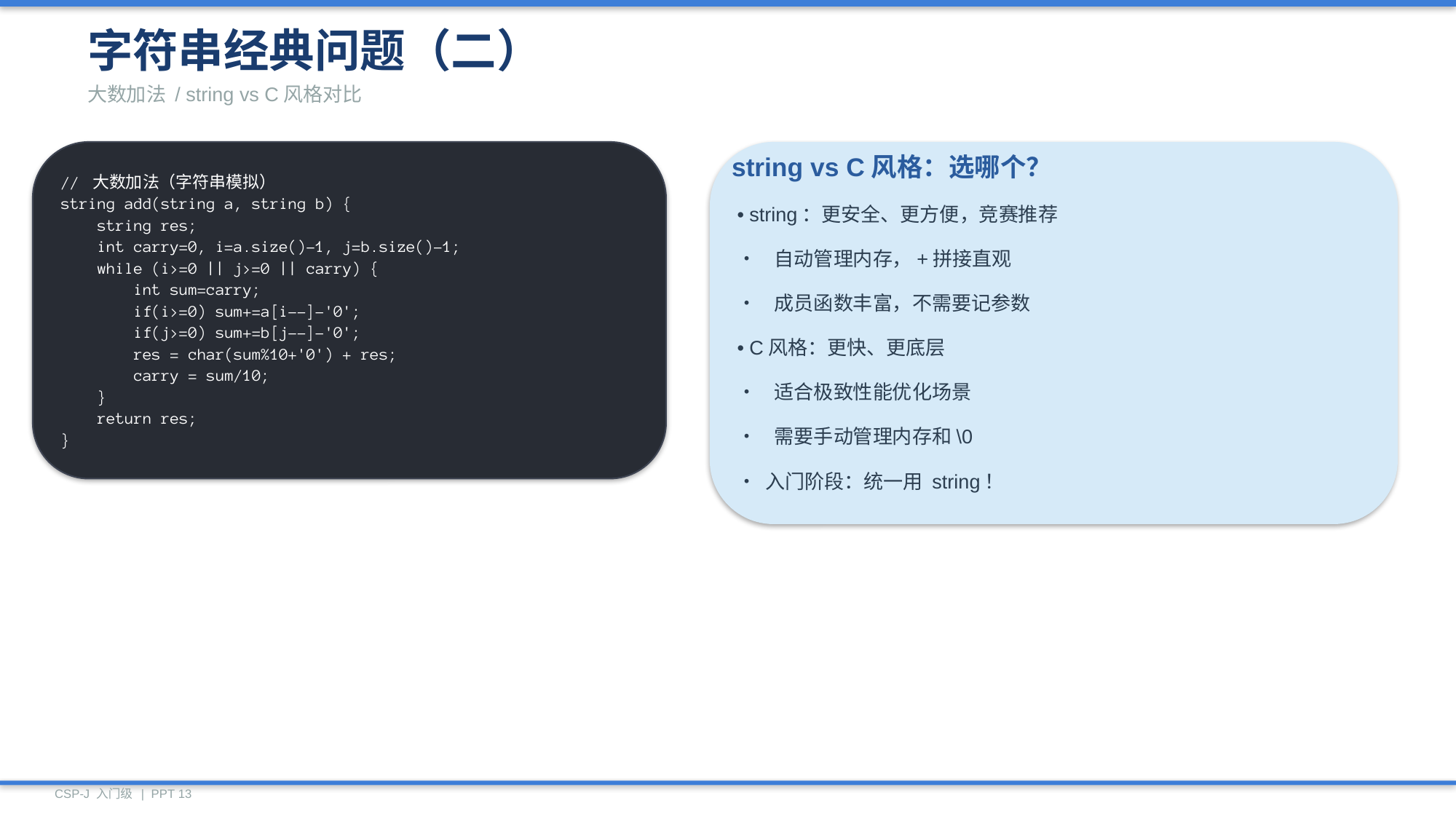

字符串经典问题（二）
大数加法 / string vs C风格对比
// 大数加法（字符串模拟）
string add(string a, string b) {
    string res;
    int carry=0, i=a.size()-1, j=b.size()-1;
    while (i>=0 || j>=0 || carry) {
        int sum=carry;
        if(i>=0) sum+=a[i--]-'0';
        if(j>=0) sum+=b[j--]-'0';
        res = char(sum%10+'0') + res;
        carry = sum/10;
    }
    return res;
}

string vs C风格：选哪个？
• string：更安全、更方便，竞赛推荐
•   自动管理内存，+拼接直观
•   成员函数丰富，不需要记参数
• C风格：更快、更底层
•   适合极致性能优化场景
•   需要手动管理内存和\0
• 入门阶段：统一用 string！

CSP-J 入门级  |  PPT 13